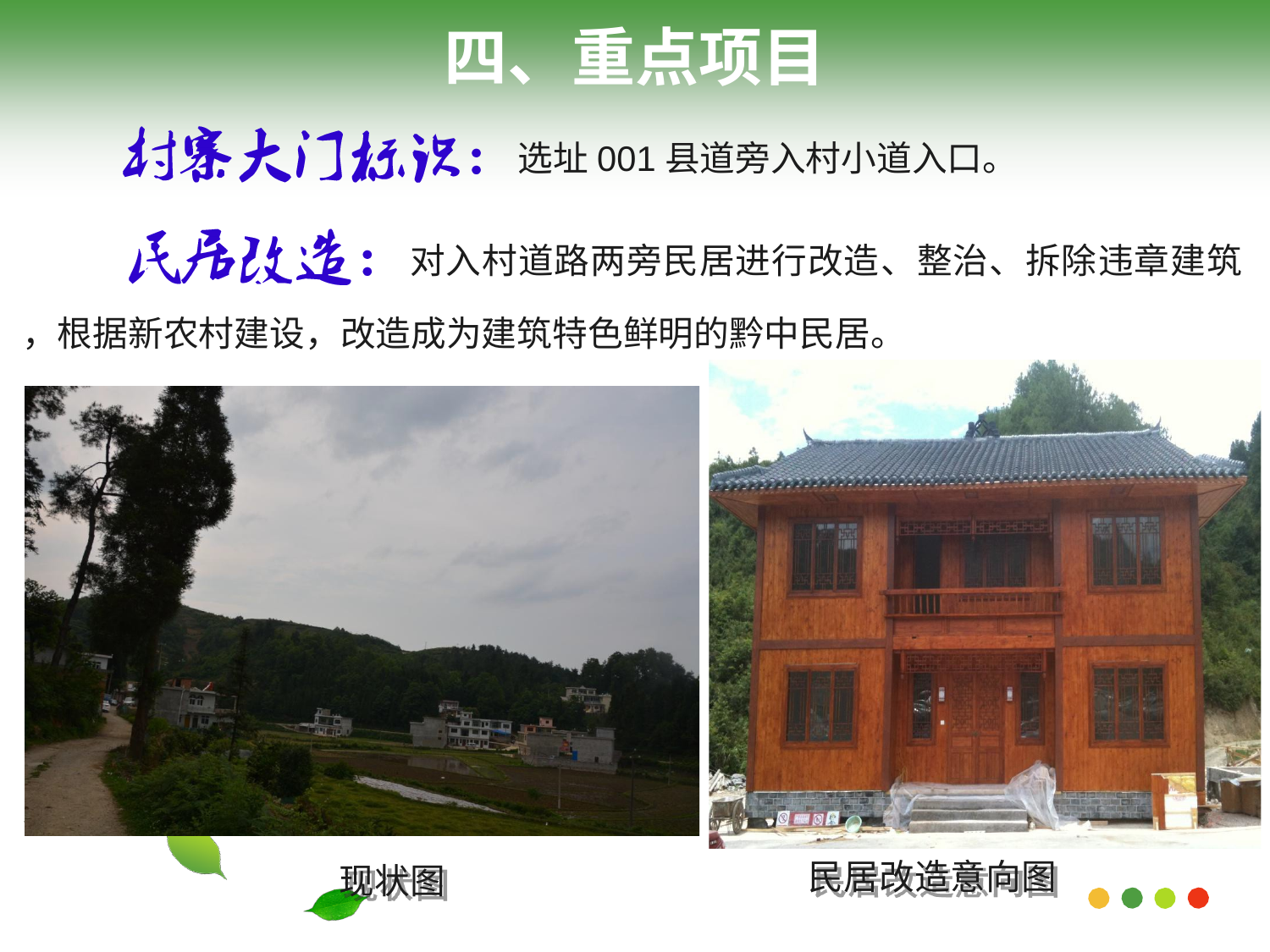

# 四、重点项目

选址001县道旁入村小道入口。

对入村道路两旁民居进行改造、整治、拆除违章建筑

，根据新农村建设，改造成为建筑特色鲜明的黔中民居。

民居改造意向图
现状图